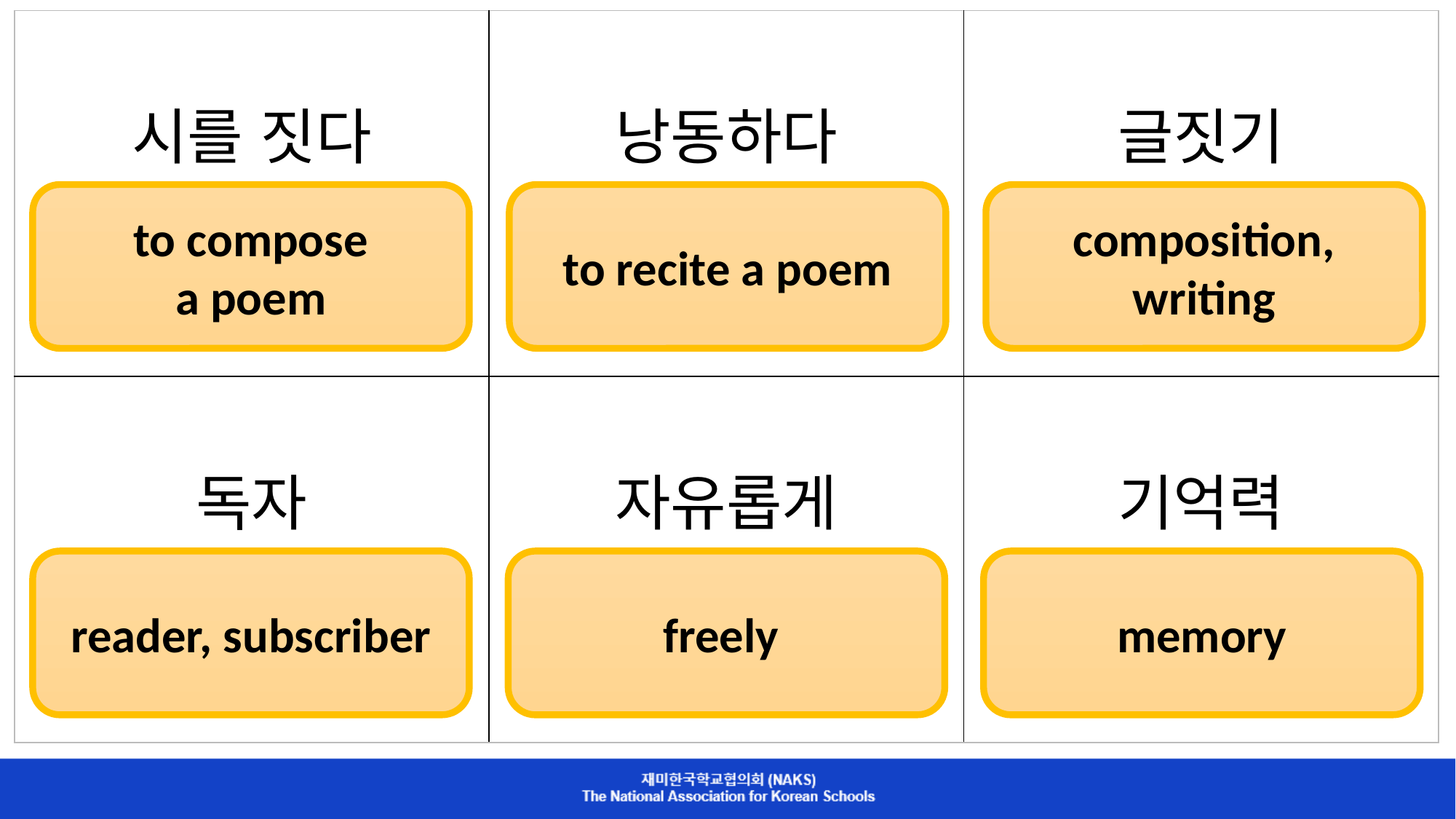

| 시를 짓다 | 낭동하다 | 글짓기 |
| --- | --- | --- |
| 독자 | 자유롭게 | 기억력 |
to compose
a poem
to recite a poem
composition, writing
reader, subscriber
freely
memory